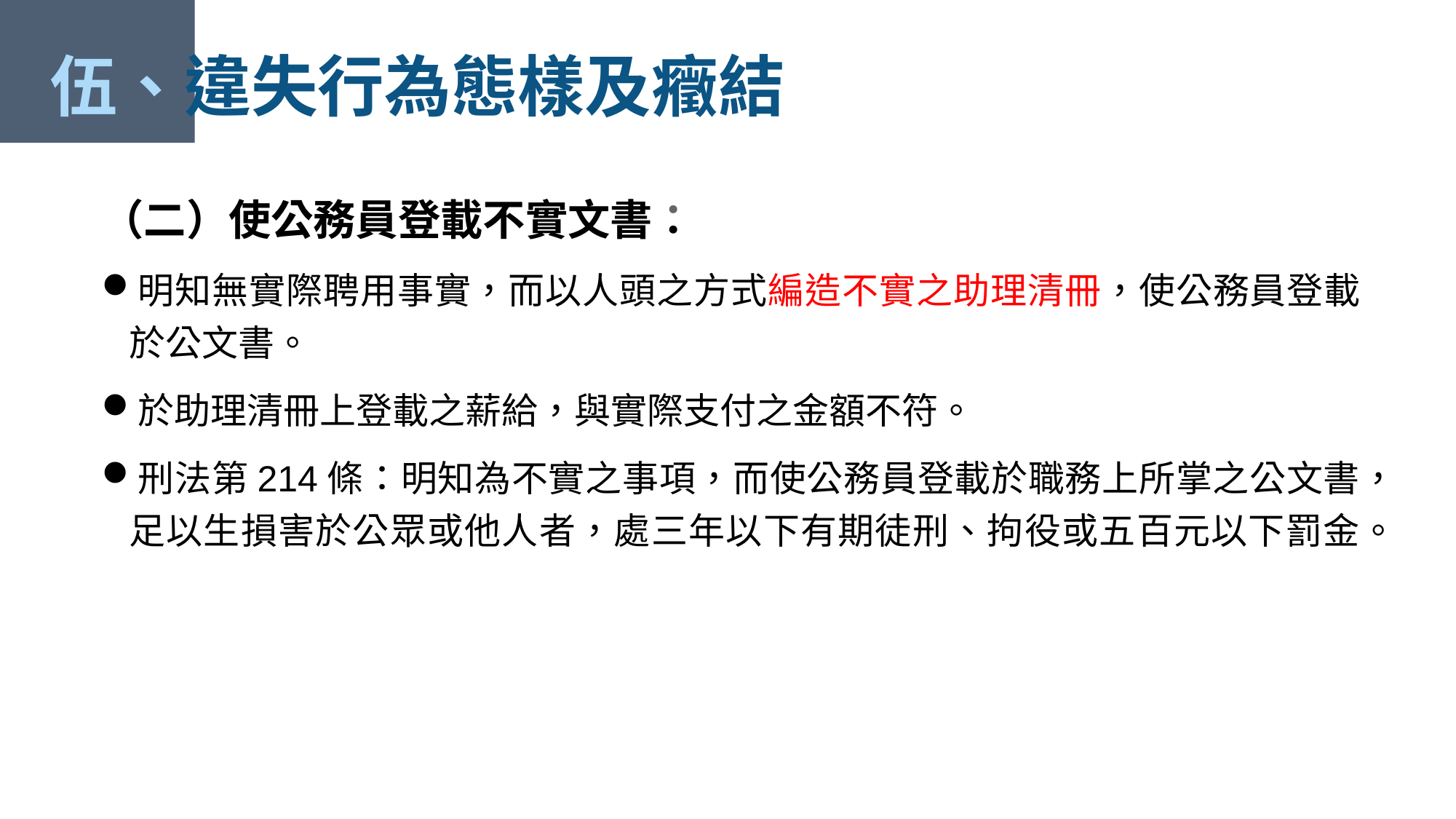

伍、違失行為態樣及癥結
（二）使公務員登載不實文書：
明知無實際聘用事實，而以人頭之方式編造不實之助理清冊，使公務員登載於公文書。
於助理清冊上登載之薪給，與實際支付之金額不符。
刑法第214條：明知為不實之事項，而使公務員登載於職務上所掌之公文書，足以生損害於公眾或他人者，處三年以下有期徒刑、拘役或五百元以下罰金。